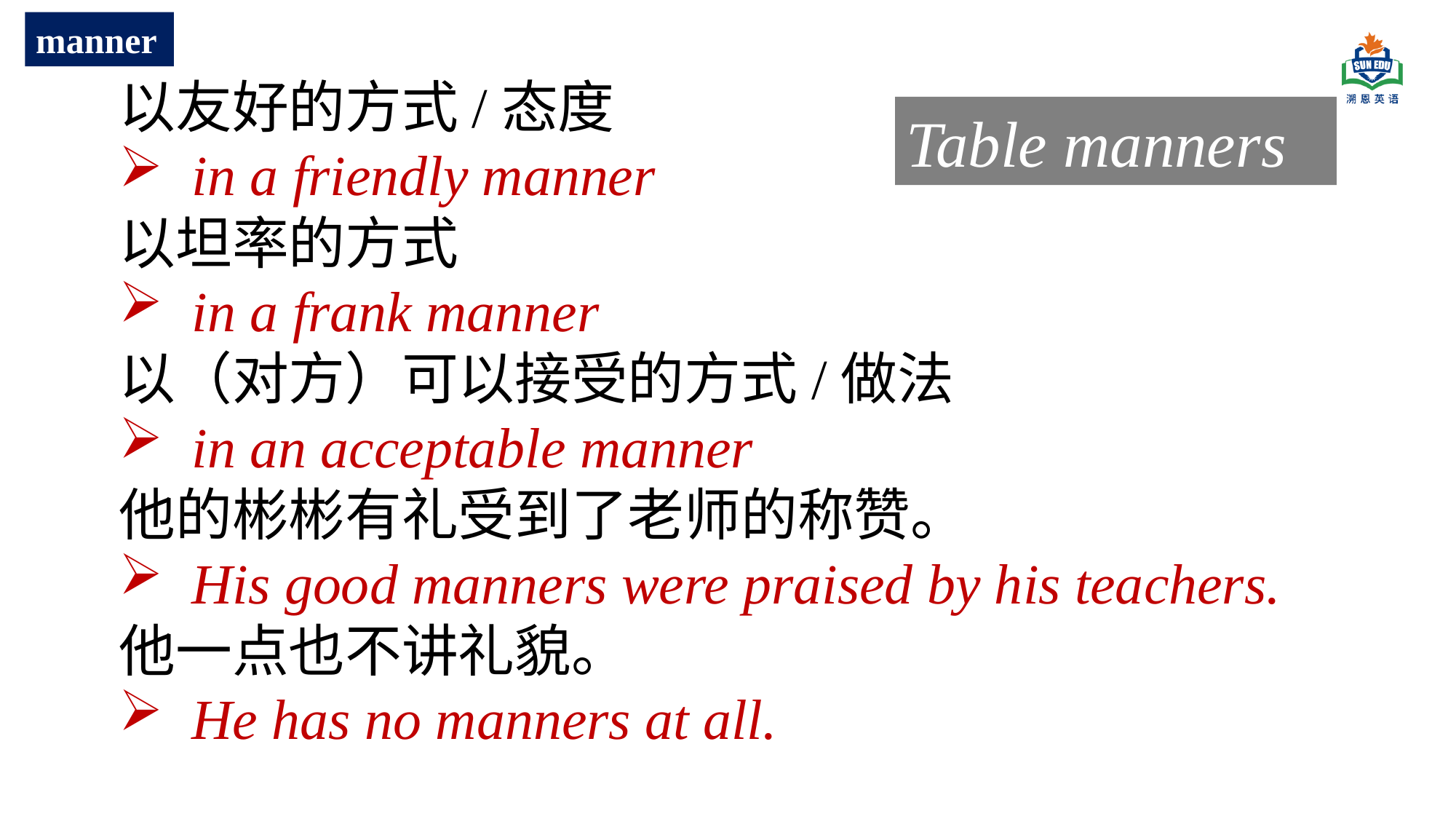

manner
以友好的方式/态度
in a friendly manner
以坦率的方式
in a frank manner
以（对方）可以接受的方式/做法
in an acceptable manner
他的彬彬有礼受到了老师的称赞。
His good manners were praised by his teachers.
他一点也不讲礼貌。
He has no manners at all.
Table manners